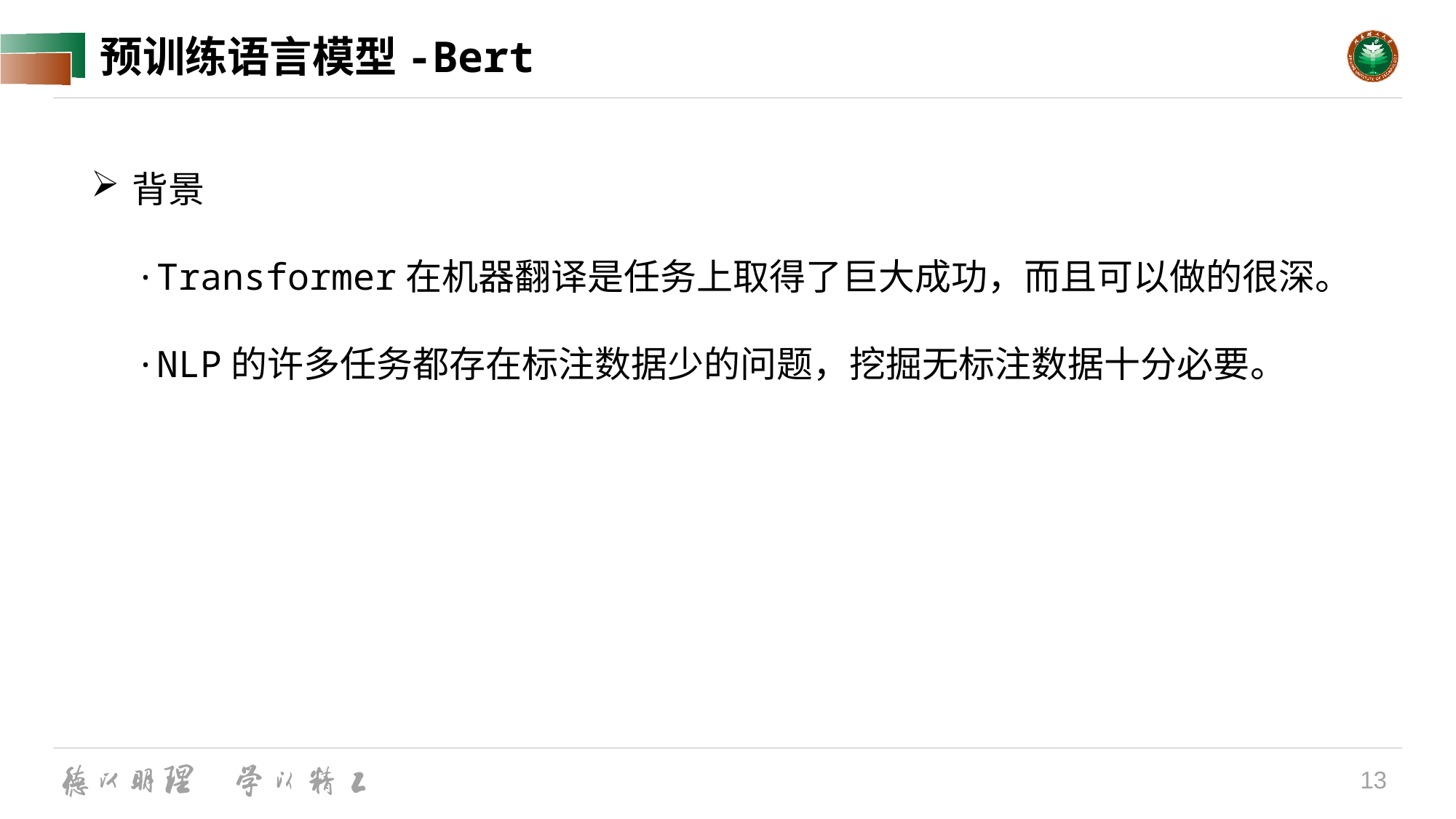

# 预训练语言模型-Bert
背景

  ·Transformer在机器翻译是任务上取得了巨大成功，而且可以做的很深。

  ·NLP的许多任务都存在标注数据少的问题，挖掘无标注数据十分必要。